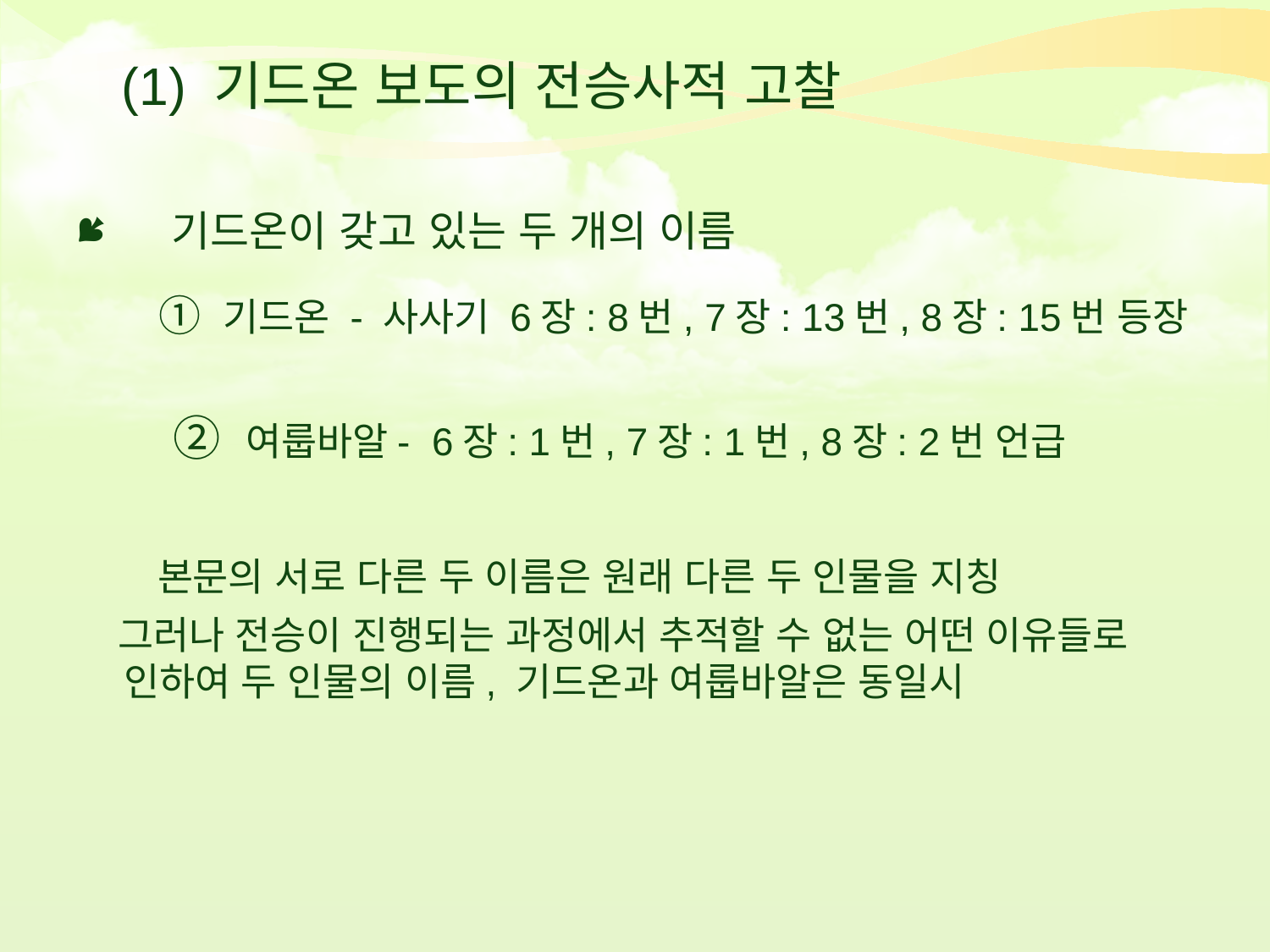

# (1) 기드온 보도의 전승사적 고찰

   기드온이 갖고 있는 두 개의 이름
     ① 기드온 - 사사기 6장: 8번, 7장: 13번, 8장: 15번 등장

         ② 여룹바알-  6장: 1번, 7장: 1번, 8장: 2번 언급

    본문의 서로 다른 두 이름은 원래 다른 두 인물을 지칭
   그러나 전승이 진행되는 과정에서 추적할 수 없는 어떤 이유들로 인하여 두 인물의 이름, 기드온과 여룹바알은 동일시